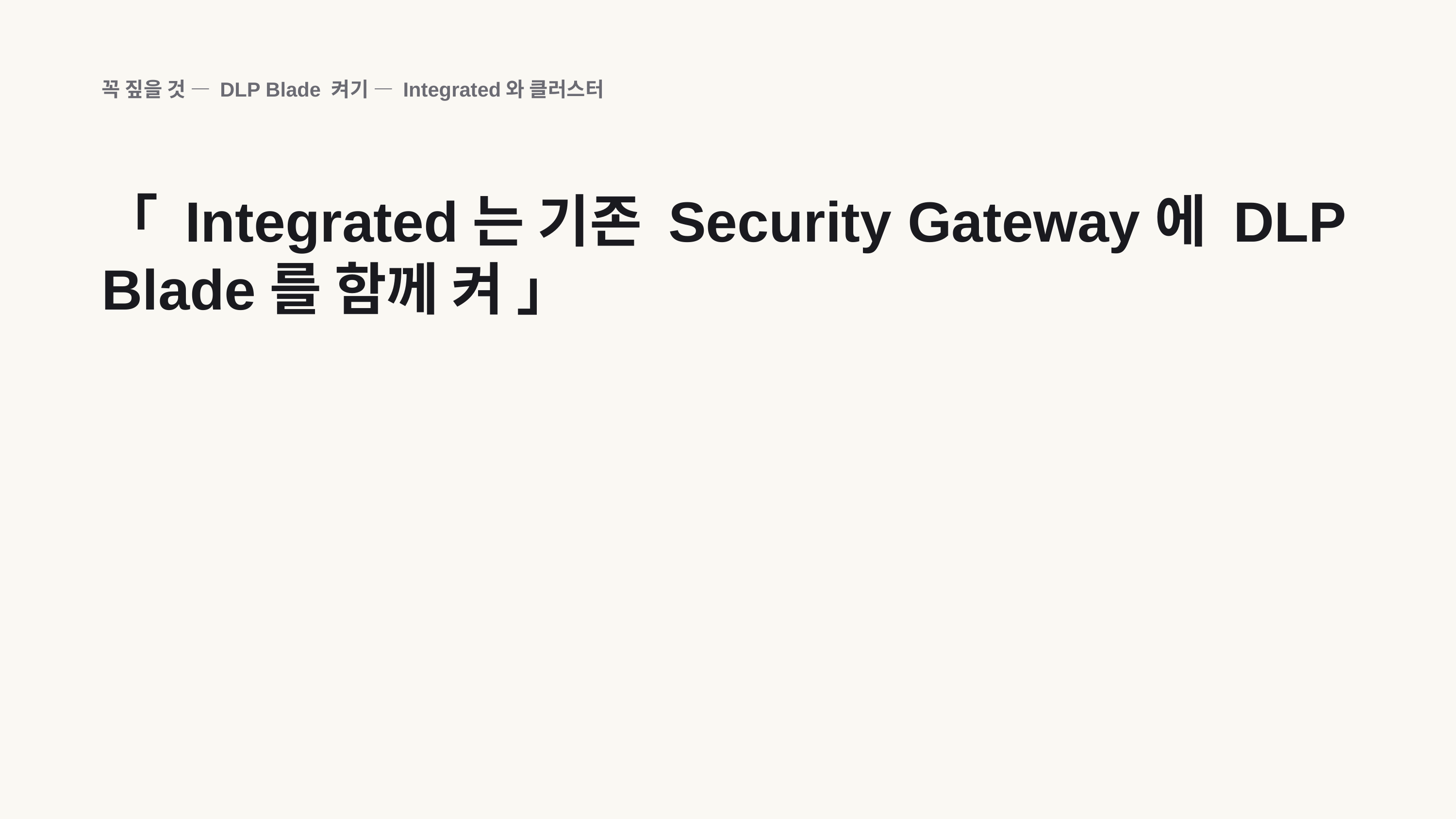

꼭 짚을 것 — DLP Blade 켜기 — Integrated와 클러스터
「 Integrated는 기존 Security Gateway에 DLP Blade를 함께 켜 」